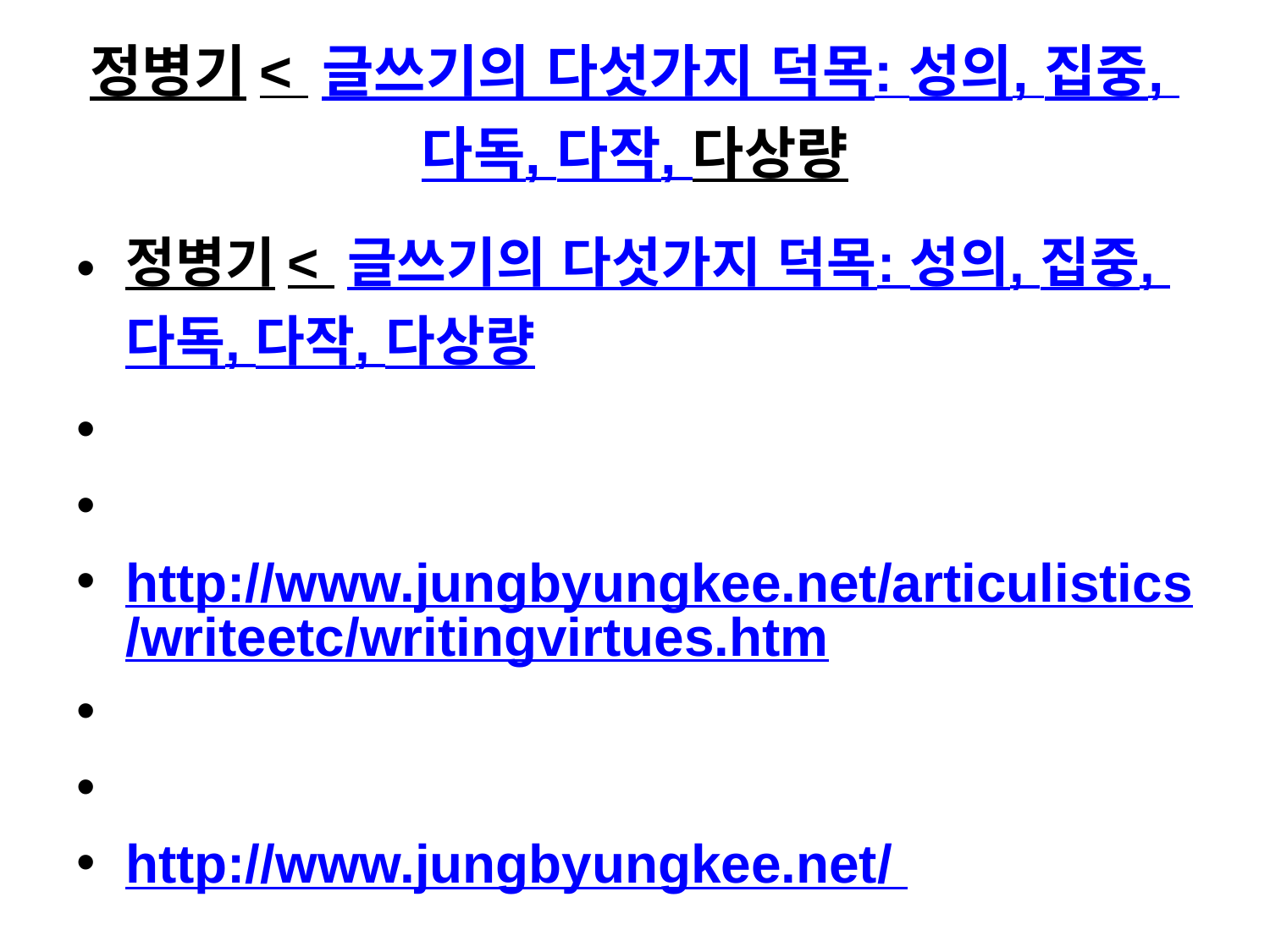

# 정병기< 글쓰기의 다섯가지 덕목: 성의, 집중, 다독, 다작, 다상량
정병기< 글쓰기의 다섯가지 덕목: 성의, 집중, 다독, 다작, 다상량

http://www.jungbyungkee.net/articulistics/writeetc/writingvirtues.htm

http://www.jungbyungkee.net/